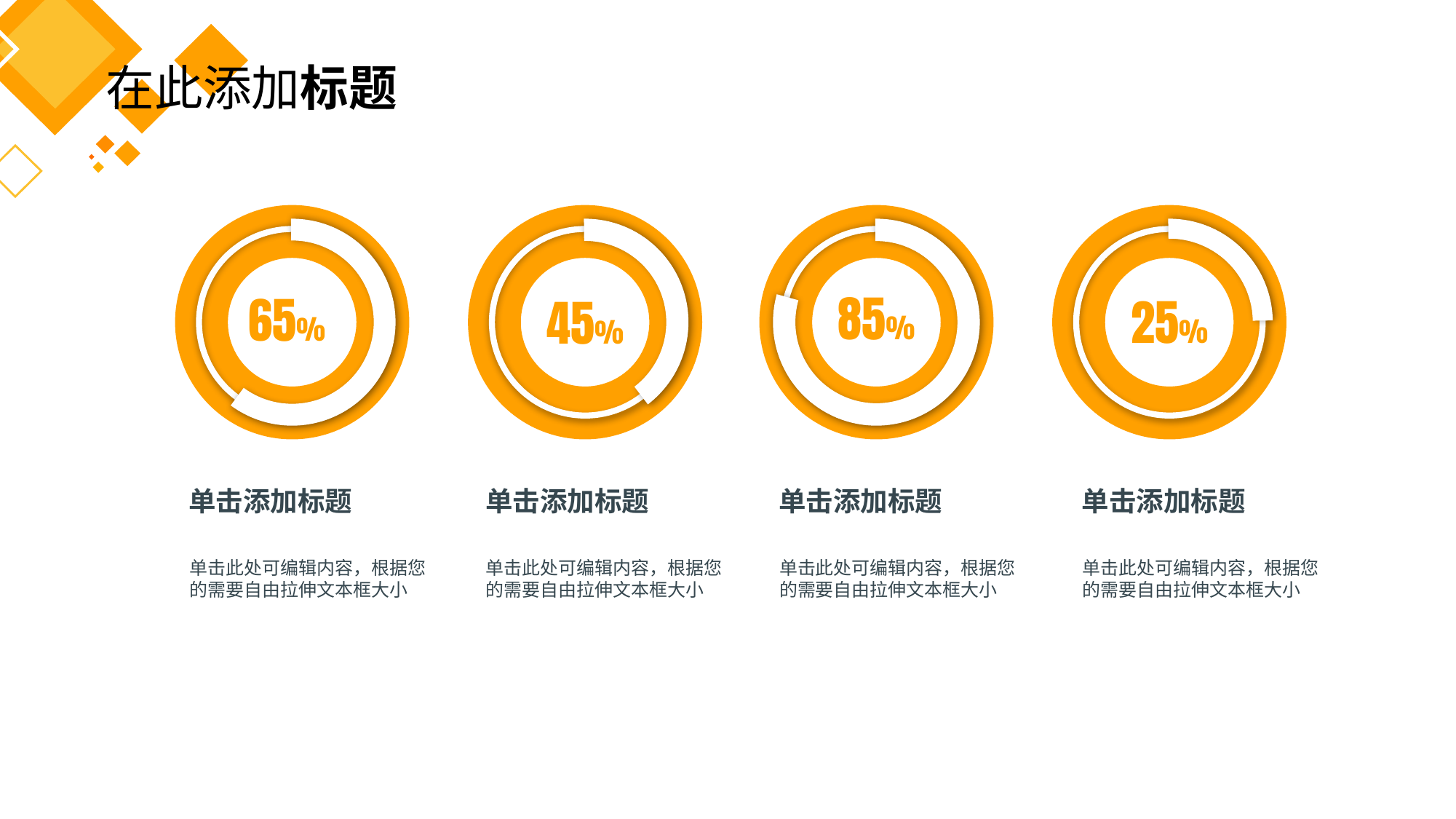

在此添加标题

85%
65%
25%
45%
单击添加标题

单击此处可编辑内容，根据您的需要自由拉伸文本框大小

单击添加标题

单击此处可编辑内容，根据您的需要自由拉伸文本框大小

单击添加标题

单击此处可编辑内容，根据您的需要自由拉伸文本框大小

单击添加标题

单击此处可编辑内容，根据您的需要自由拉伸文本框大小